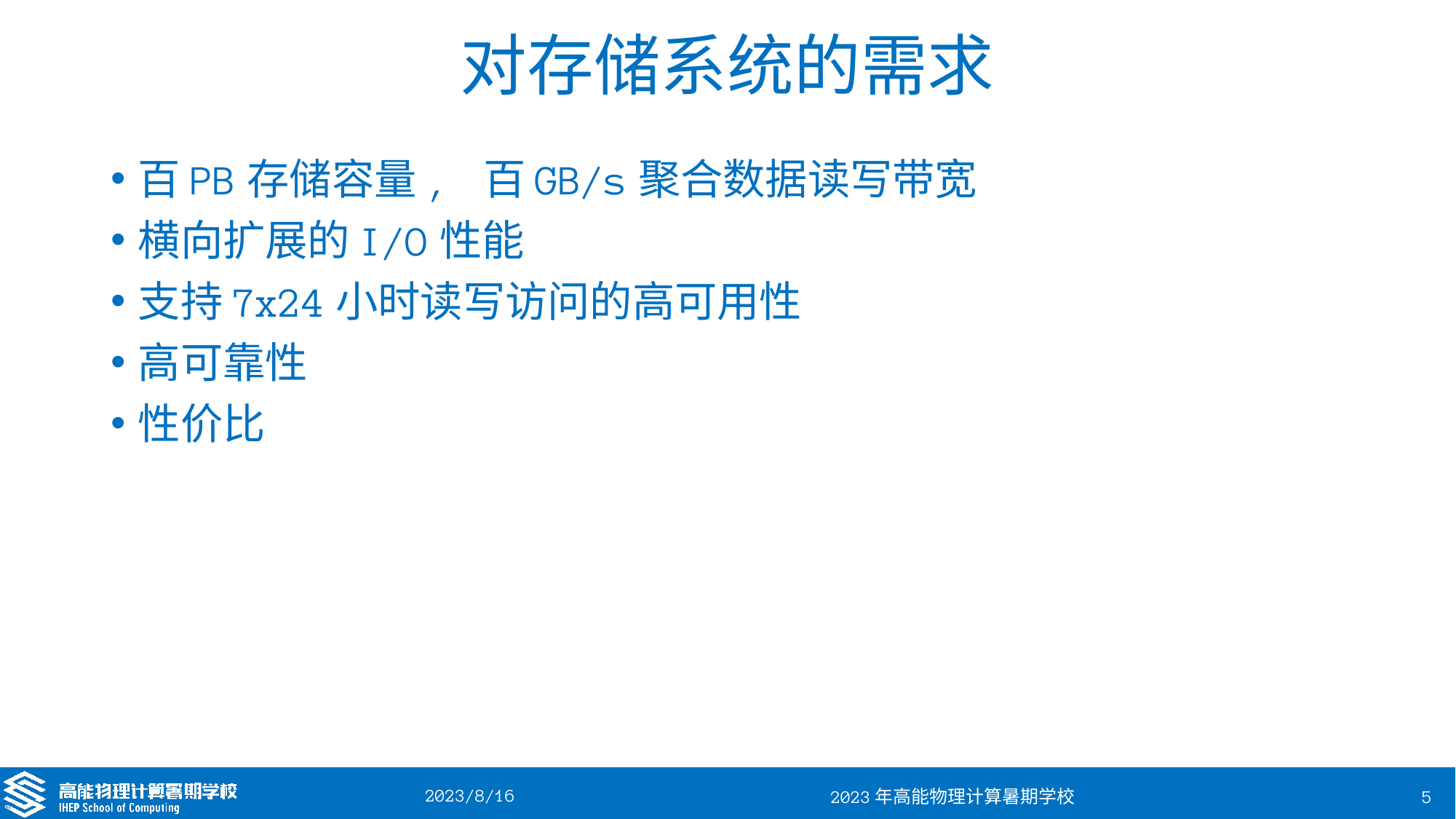

# 对存储系统的需求
百PB存储容量, 百GB/s聚合数据读写带宽
横向扩展的I/O性能
支持7x24小时读写访问的高可用性
高可靠性
性价比

2023/8/16
2023年高能物理计算暑期学校
5